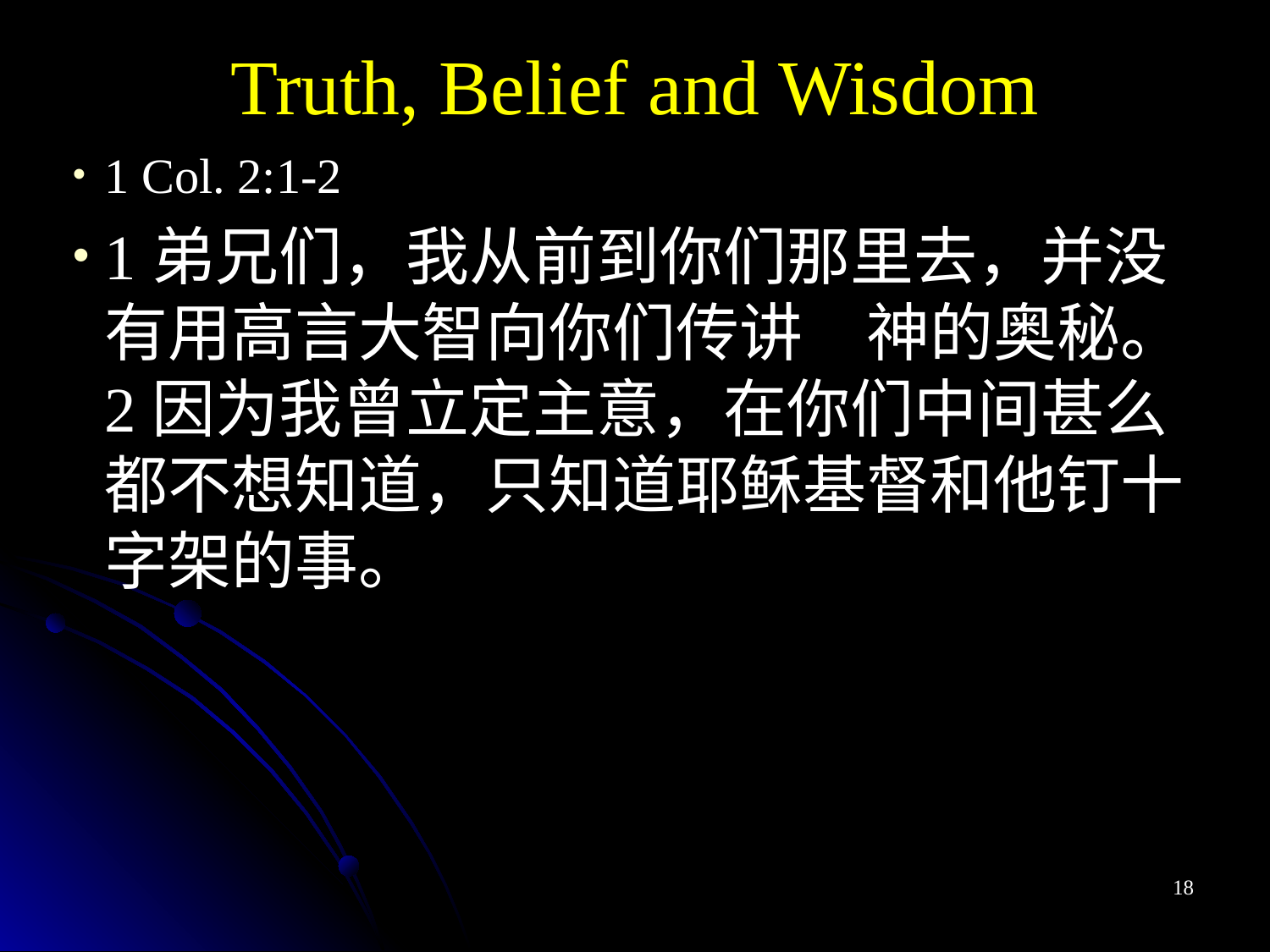

Truth, Belief and Wisdom
1 Col. 2:1-2
1弟兄们，我从前到你们那里去，并没有用高言大智向你们传讲　神的奥秘。2因为我曾立定主意，在你们中间甚么都不想知道，只知道耶稣基督和他钉十字架的事。
18